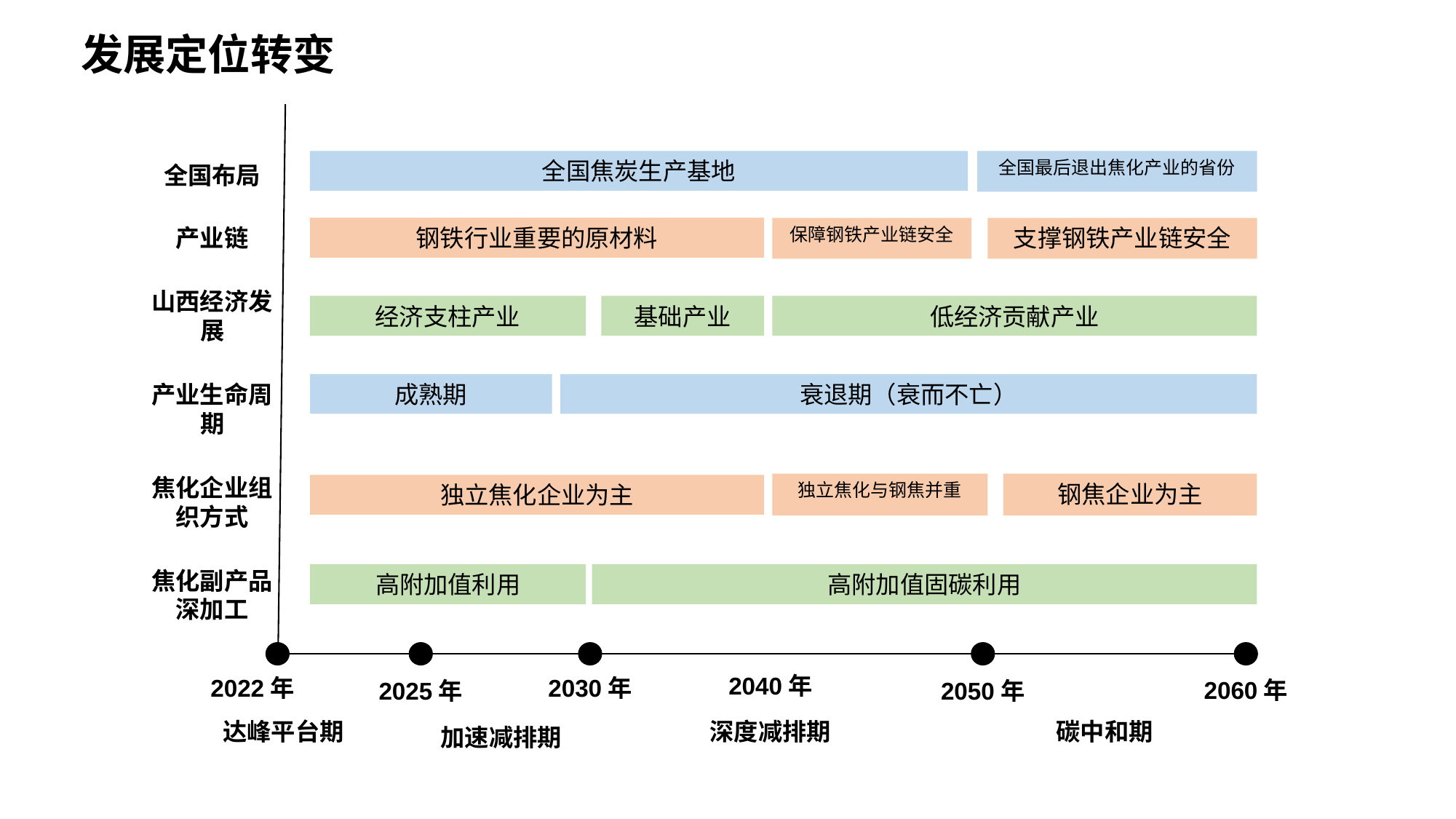

发展定位转变
全国焦炭生产基地
全国最后退出焦化产业的省份
全国布局
产业链
钢铁行业重要的原材料
保障钢铁产业链安全
支撑钢铁产业链安全
山西经济发展
经济支柱产业
基础产业
低经济贡献产业
产业生命周期
成熟期
衰退期（衰而不亡）
焦化企业组织方式
独立焦化与钢焦并重
钢焦企业为主
独立焦化企业为主
焦化副产品深加工
高附加值利用
高附加值固碳利用

2040年
2030年
2022年
2060年
2025年
2050年
达峰平台期
深度减排期
碳中和期
加速减排期